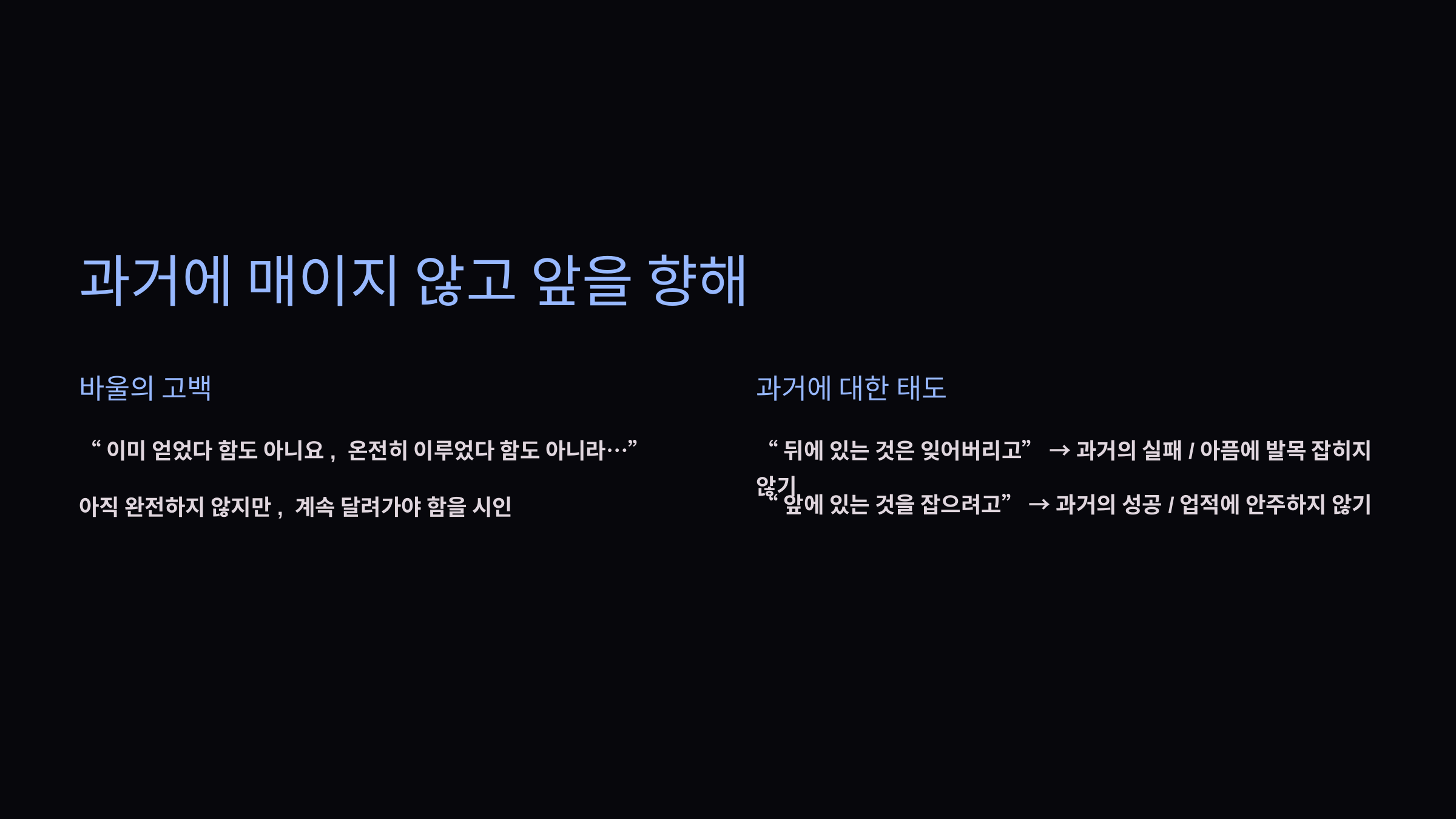

과거에 매이지 않고 앞을 향해
바울의 고백
과거에 대한 태도
“이미 얻었다 함도 아니요, 온전히 이루었다 함도 아니라…”
“뒤에 있는 것은 잊어버리고” → 과거의 실패/아픔에 발목 잡히지 않기
“앞에 있는 것을 잡으려고” → 과거의 성공/업적에 안주하지 않기
아직 완전하지 않지만, 계속 달려가야 함을 시인